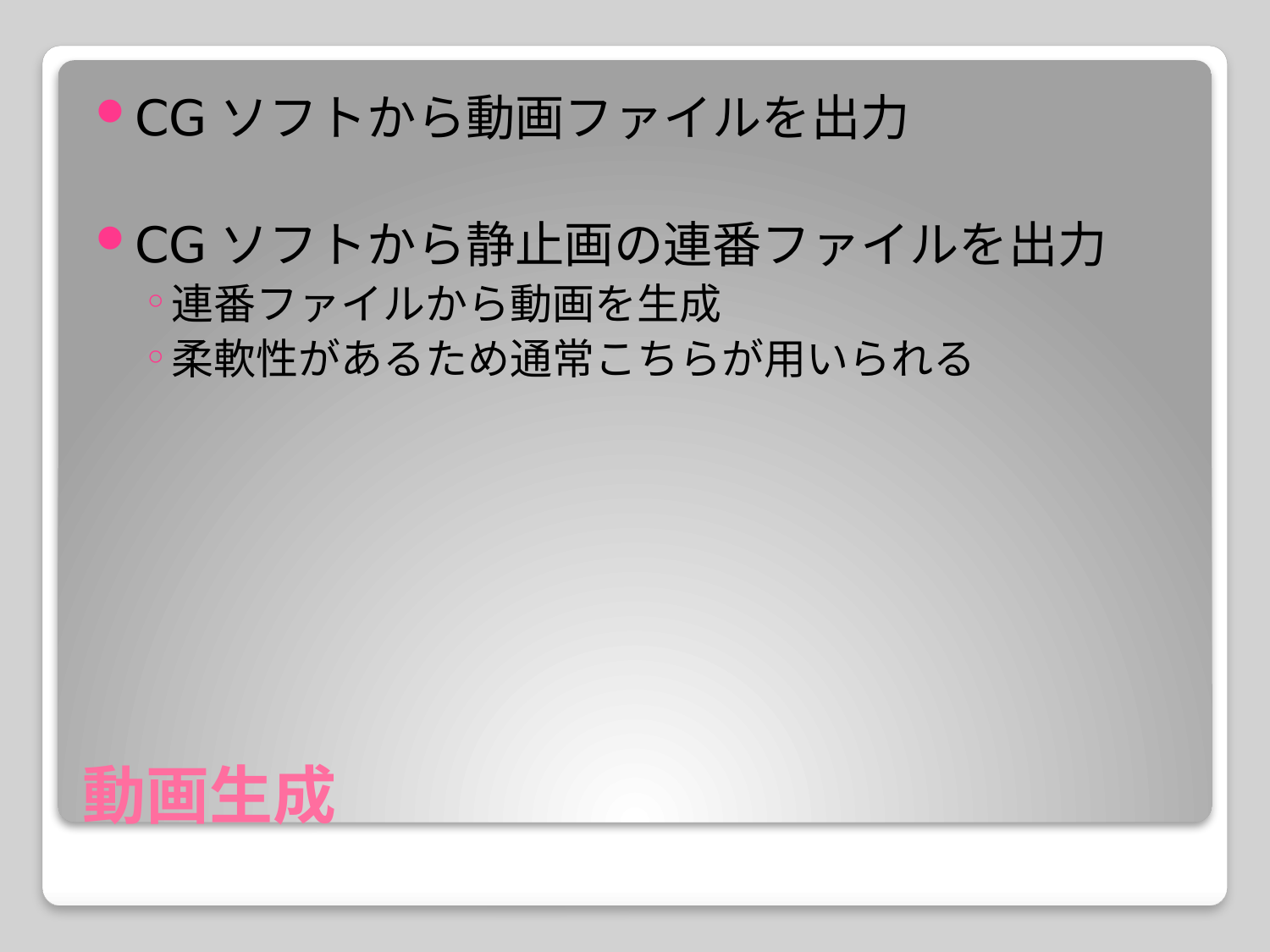

CGソフトから動画ファイルを出力

CGソフトから静止画の連番ファイルを出力
連番ファイルから動画を生成
柔軟性があるため通常こちらが用いられる
# 動画生成